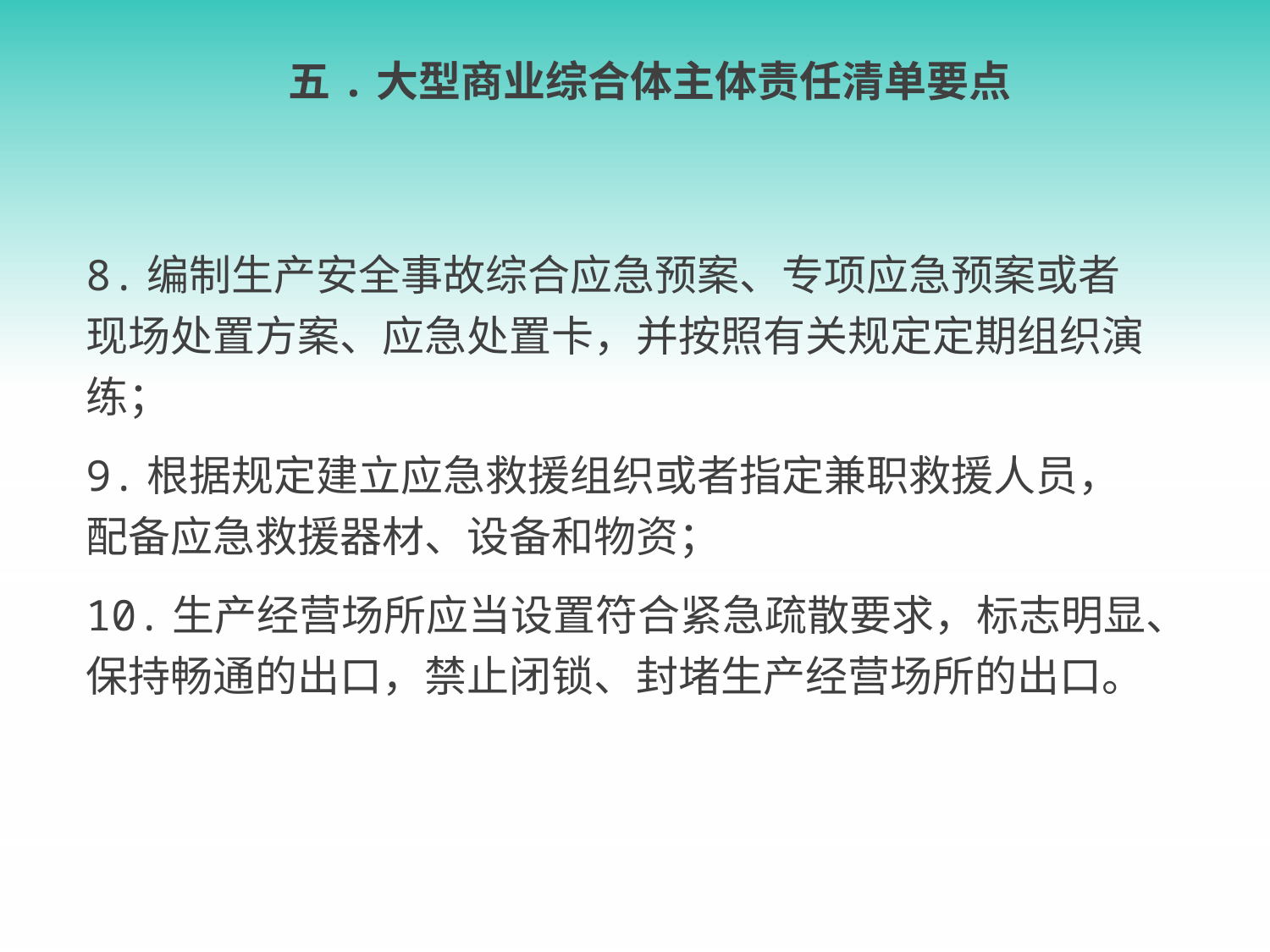

# 五.大型商业综合体主体责任清单要点

8.编制生产安全事故综合应急预案、专项应急预案或者现场处置方案、应急处置卡，并按照有关规定定期组织演练；
9.根据规定建立应急救援组织或者指定兼职救援人员，配备应急救援器材、设备和物资；
10.生产经营场所应当设置符合紧急疏散要求，标志明显、保持畅通的出口，禁止闭锁、封堵生产经营场所的出口。